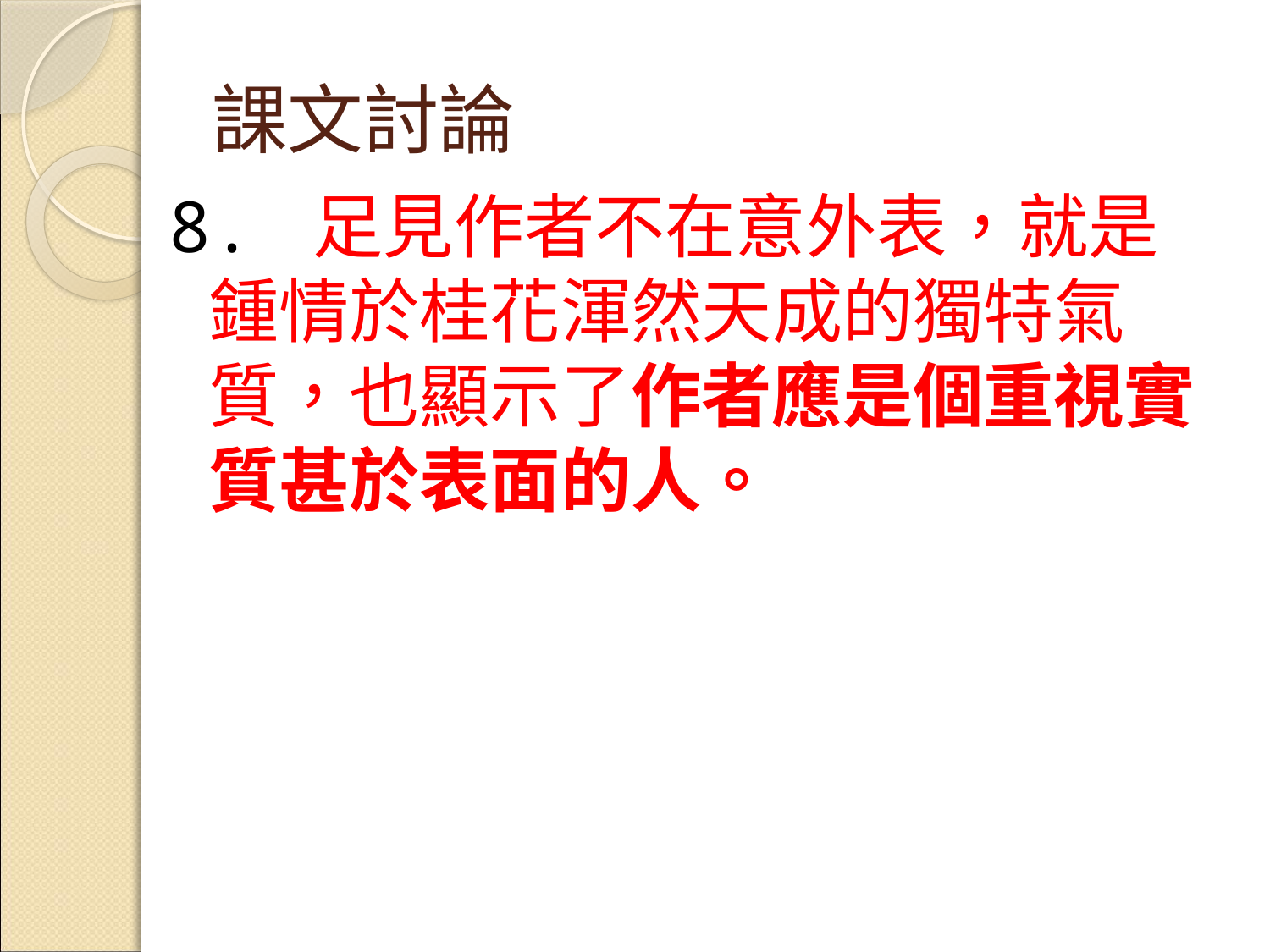

課文討論
8. 足見作者不在意外表，就是鍾情於桂花渾然天成的獨特氣質，也顯示了作者應是個重視實質甚於表面的人。